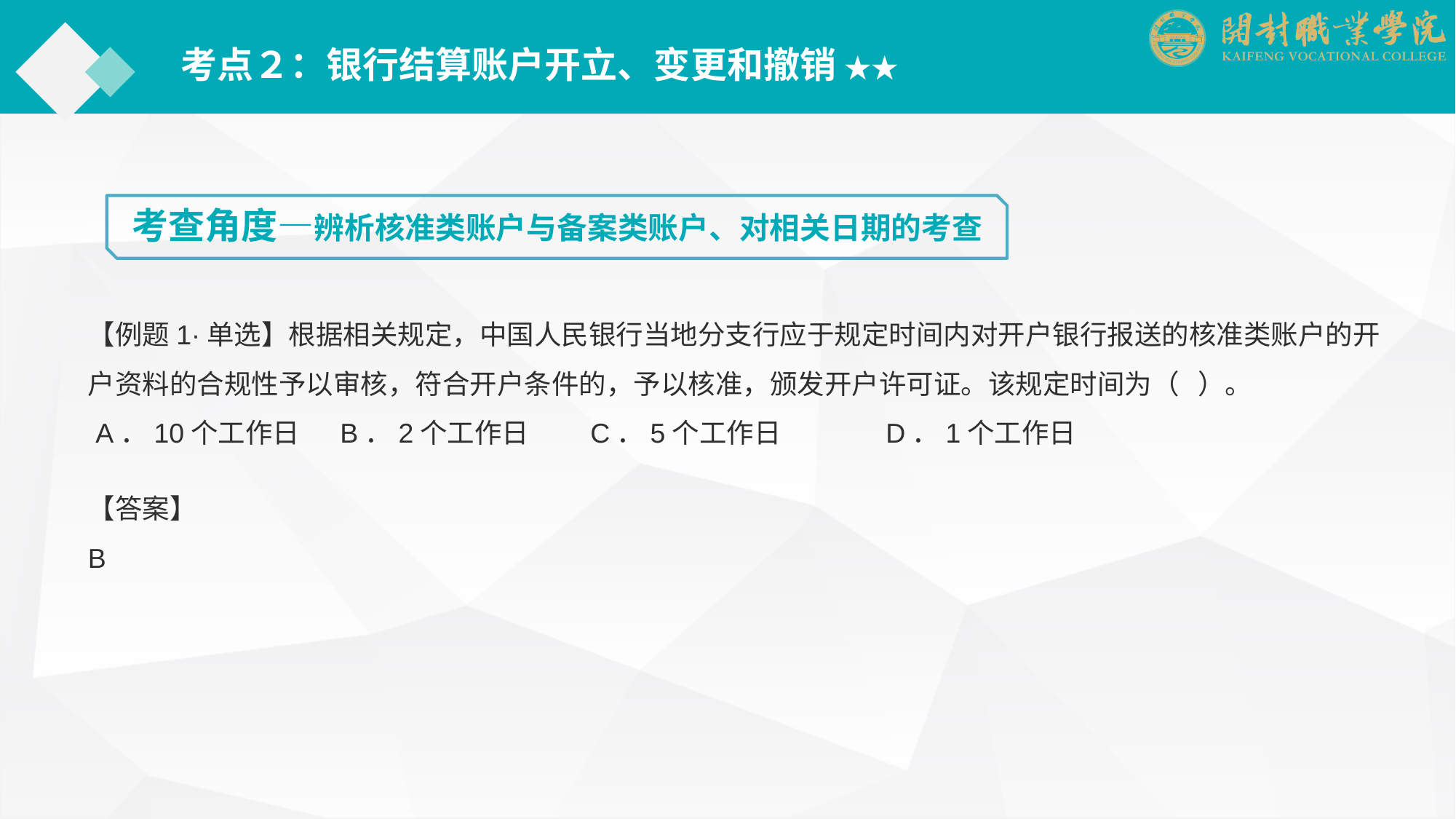

考点２：银行结算账户开立、变更和撤销 ★★
考查角度—辨析核准类账户与备案类账户、对相关日期的考查

【例题1·单选】根据相关规定，中国人民银行当地分支行应于规定时间内对开户银行报送的核准类账户的开户资料的合规性予以审核，符合开户条件的，予以核准，颁发开户许可证。该规定时间为（   ）。
 A．10个工作日	　B．2个工作日　　C．5个工作日	　D．1个工作日
【答案】B